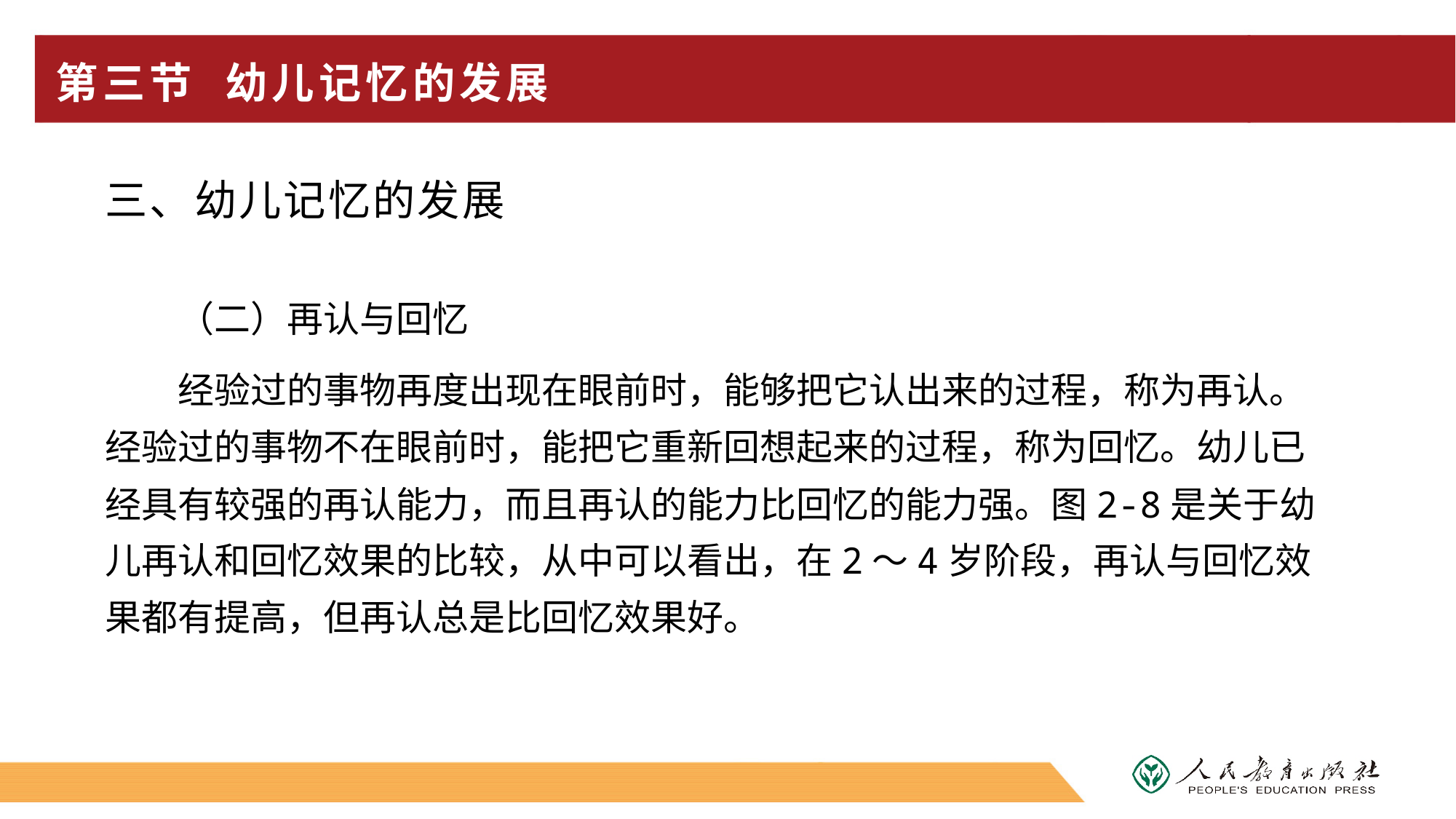

# 第三节  幼儿记忆的发展
三、幼儿记忆的发展
（二）再认与回忆
经验过的事物再度出现在眼前时，能够把它认出来的过程，称为再认。经验过的事物不在眼前时，能把它重新回想起来的过程，称为回忆。幼儿已经具有较强的再认能力，而且再认的能力比回忆的能力强。图2-8是关于幼儿再认和回忆效果的比较，从中可以看出，在2〜4岁阶段，再认与回忆效果都有提高，但再认总是比回忆效果好。